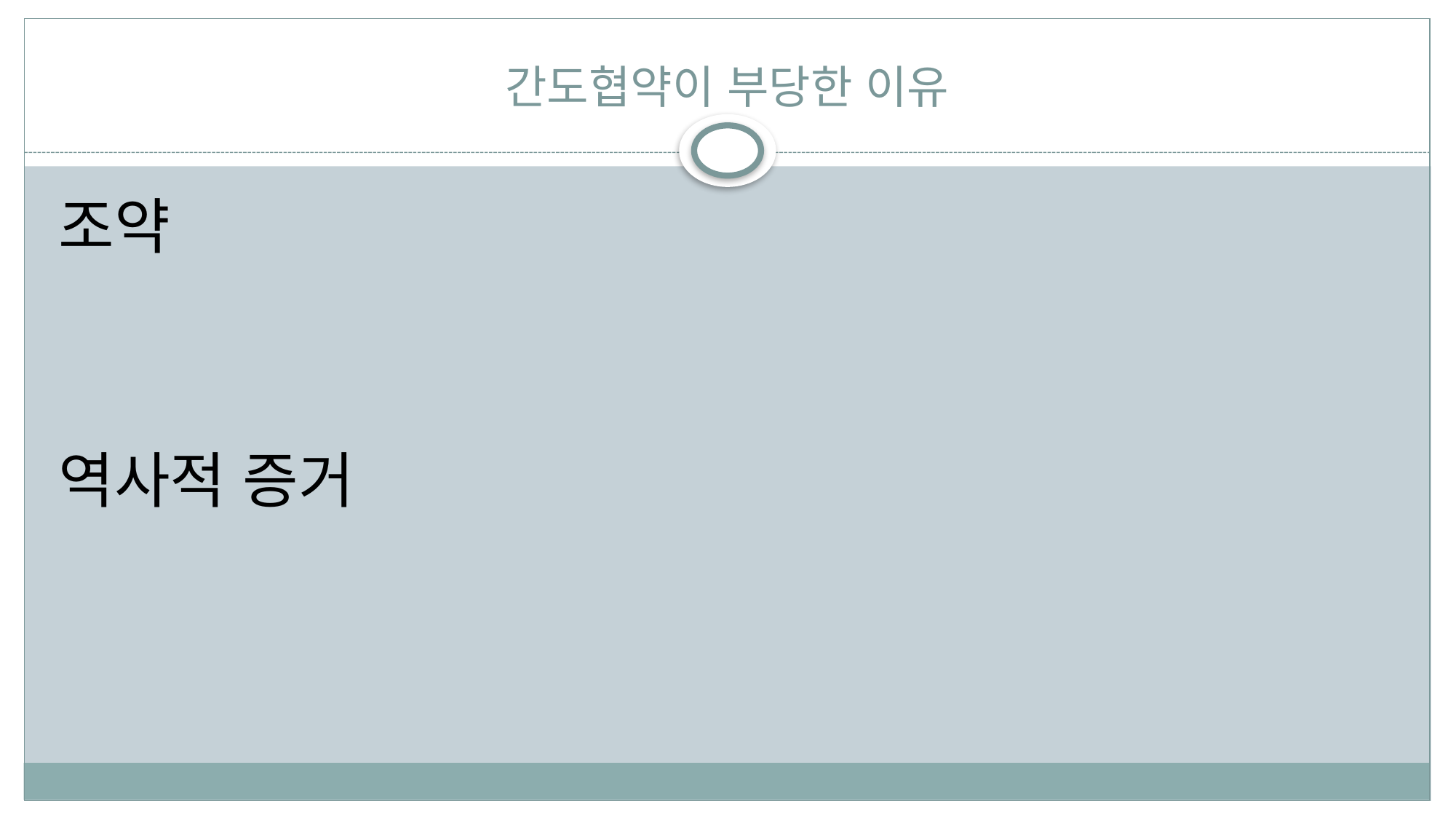

# 간도협약이 부당한 이유
조약

역사적 증거